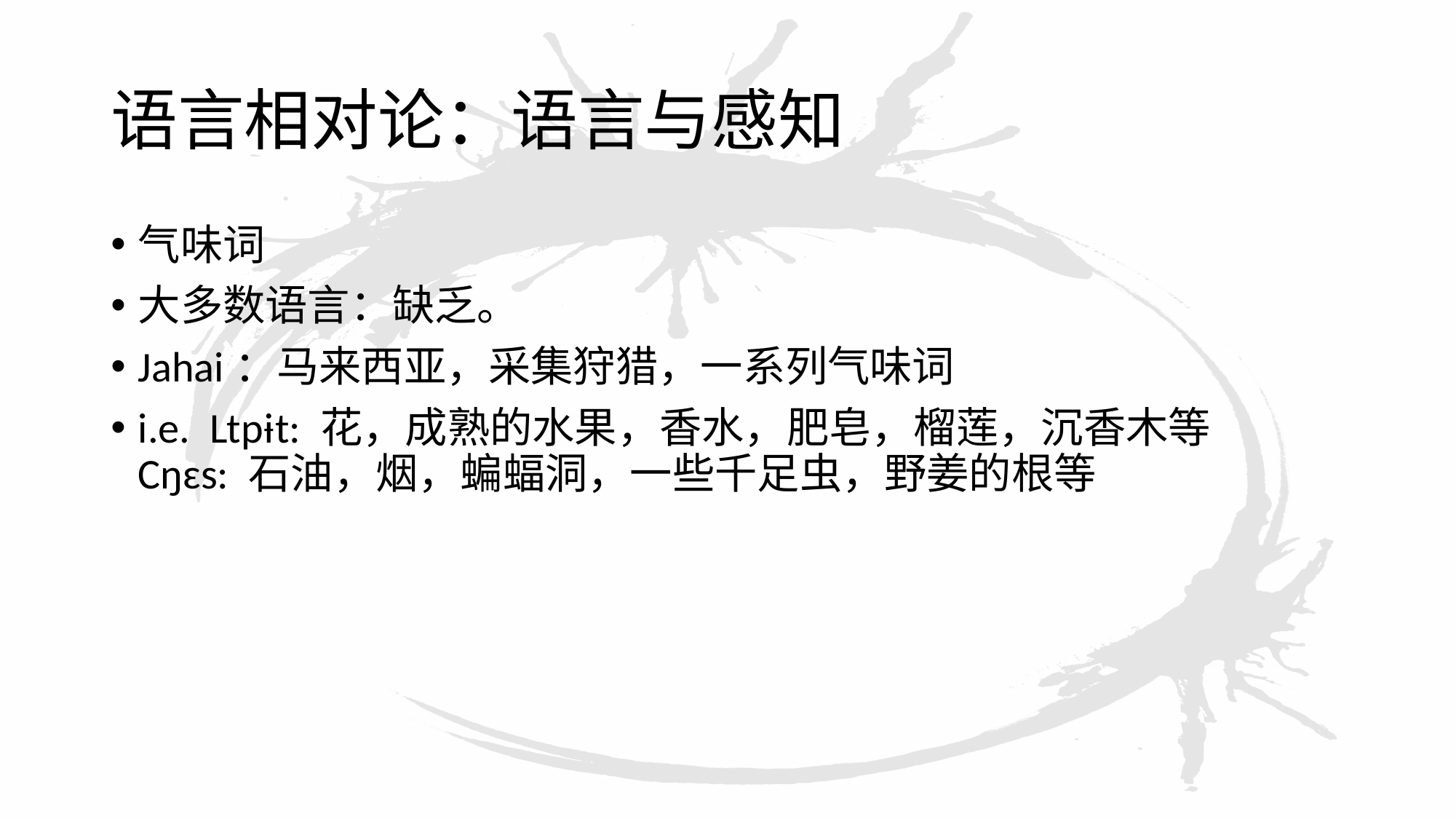

# 语言相对论：语言与感知
气味词
大多数语言：缺乏。
Jahai：马来西亚，采集狩猎，一系列气味词
i.e.  Ltpɨt: 花，成熟的水果，香水，肥皂，榴莲，沉香木等
Cŋɛs: 石油，烟，蝙蝠洞，一些千足虫，野姜的根等